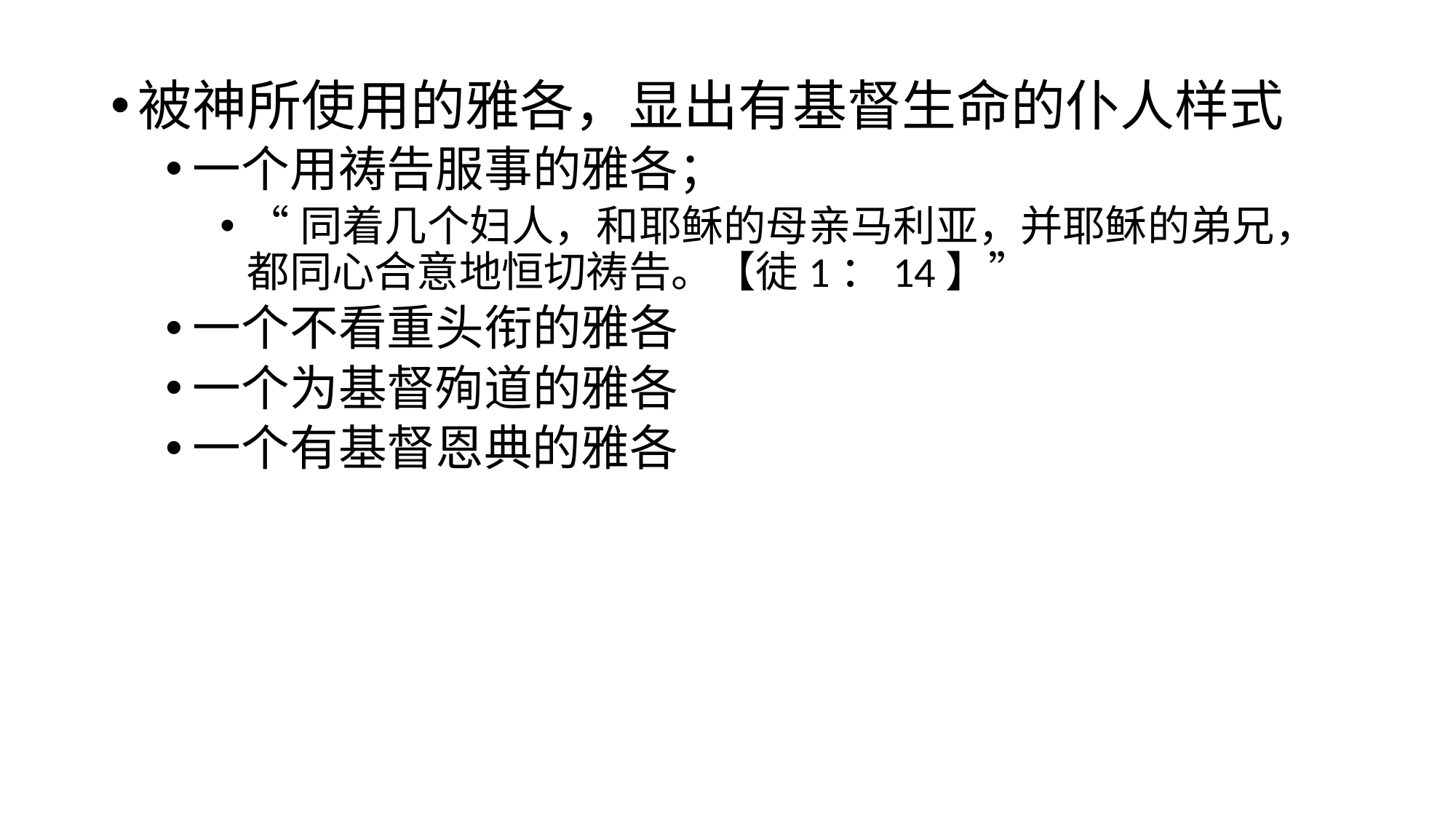

被神所使用的雅各，显出有基督生命的仆人样式
一个用祷告服事的雅各；
“同着几个妇人，和耶稣的母亲马利亚，并耶稣的弟兄，都同心合意地恒切祷告。【徒1：14】”
一个不看重头衔的雅各
一个为基督殉道的雅各
一个有基督恩典的雅各